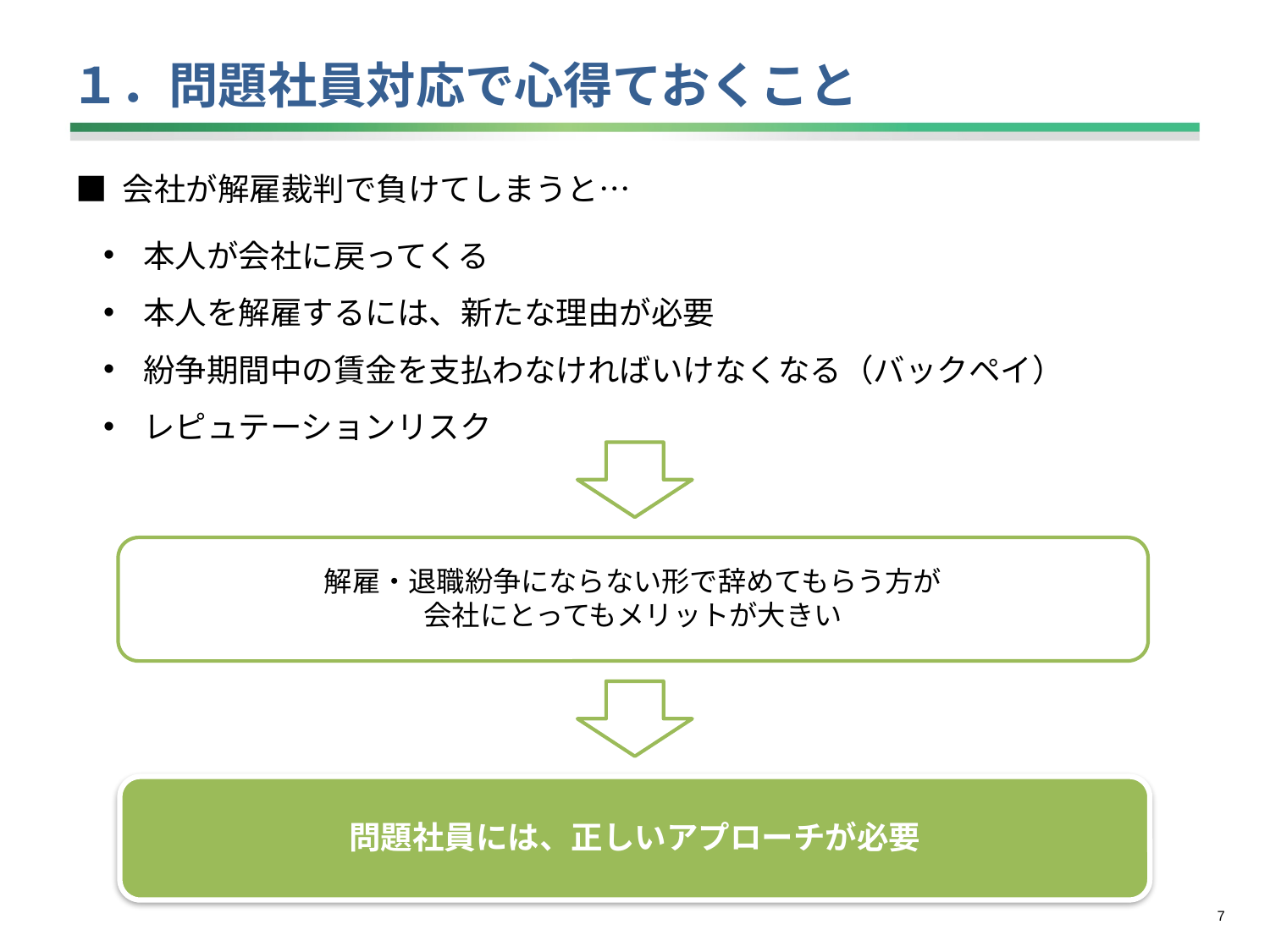

# １．問題社員対応で心得ておくこと
■ 会社が解雇裁判で負けてしまうと…
本人が会社に戻ってくる
本人を解雇するには、新たな理由が必要
紛争期間中の賃金を支払わなければいけなくなる（バックペイ）
レピュテーションリスク

解雇・退職紛争にならない形で辞めてもらう方が
会社にとってもメリットが大きい

問題社員には、正しいアプローチが必要
7